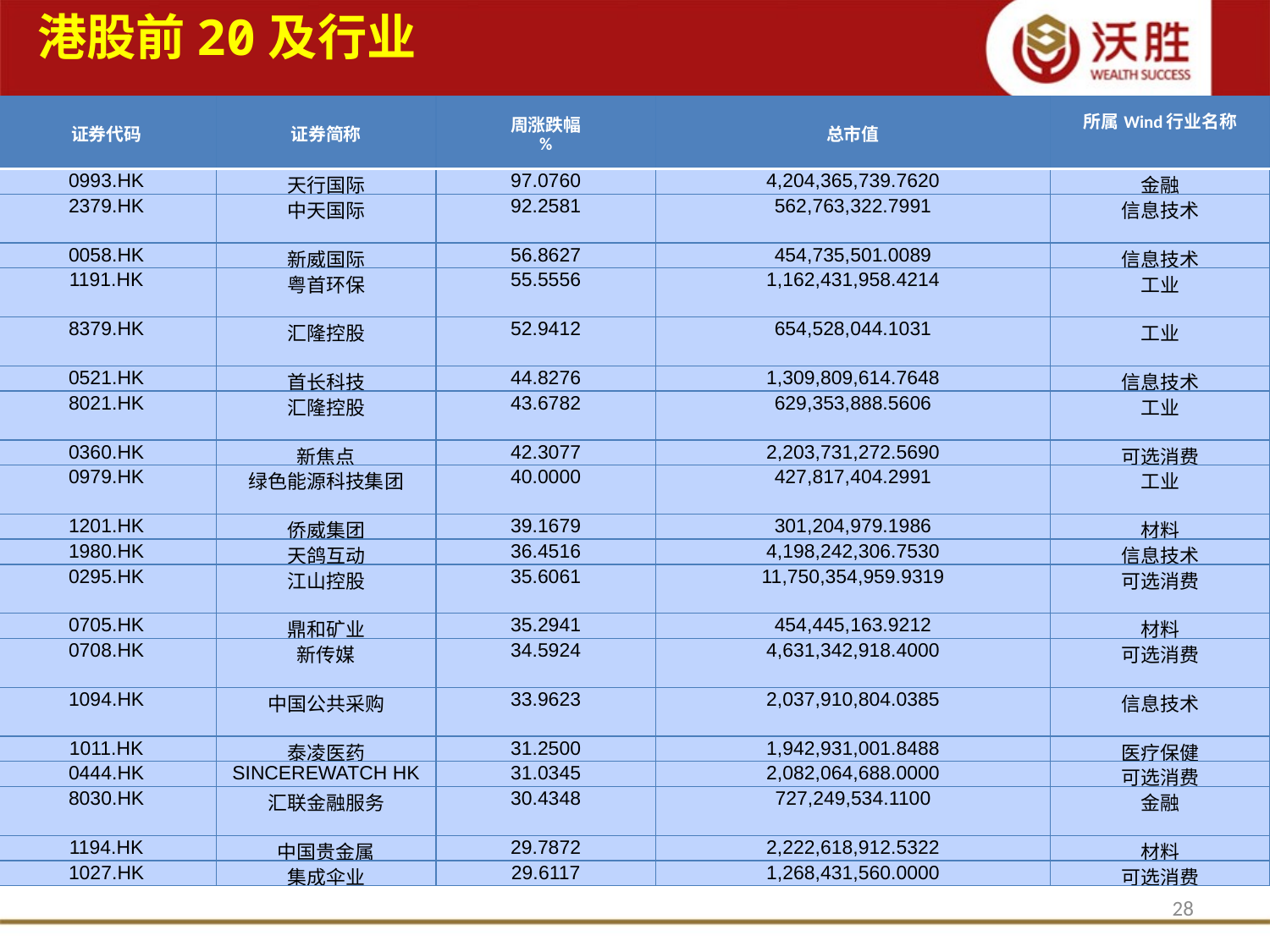

港股前20及行业

| 证券代码 | 证券简称 | 周涨跌幅 % | 总市值 | 所属Wind行业名称 |
| --- | --- | --- | --- | --- |
| 0993.HK | 天行国际 | 97.0760 | 4,204,365,739.7620 | 金融 |
| 2379.HK | 中天国际 | 92.2581 | 562,763,322.7991 | 信息技术 |
| 0058.HK | 新威国际 | 56.8627 | 454,735,501.0089 | 信息技术 |
| 1191.HK | 粤首环保 | 55.5556 | 1,162,431,958.4214 | 工业 |
| 8379.HK | 汇隆控股 | 52.9412 | 654,528,044.1031 | 工业 |
| 0521.HK | 首长科技 | 44.8276 | 1,309,809,614.7648 | 信息技术 |
| 8021.HK | 汇隆控股 | 43.6782 | 629,353,888.5606 | 工业 |
| 0360.HK | 新焦点 | 42.3077 | 2,203,731,272.5690 | 可选消费 |
| 0979.HK | 绿色能源科技集团 | 40.0000 | 427,817,404.2991 | 工业 |
| 1201.HK | 侨威集团 | 39.1679 | 301,204,979.1986 | 材料 |
| 1980.HK | 天鸽互动 | 36.4516 | 4,198,242,306.7530 | 信息技术 |
| 0295.HK | 江山控股 | 35.6061 | 11,750,354,959.9319 | 可选消费 |
| 0705.HK | 鼎和矿业 | 35.2941 | 454,445,163.9212 | 材料 |
| 0708.HK | 新传媒 | 34.5924 | 4,631,342,918.4000 | 可选消费 |
| 1094.HK | 中国公共采购 | 33.9623 | 2,037,910,804.0385 | 信息技术 |
| 1011.HK | 泰凌医药 | 31.2500 | 1,942,931,001.8488 | 医疗保健 |
| 0444.HK | SINCEREWATCH HK | 31.0345 | 2,082,064,688.0000 | 可选消费 |
| 8030.HK | 汇联金融服务 | 30.4348 | 727,249,534.1100 | 金融 |
| 1194.HK | 中国贵金属 | 29.7872 | 2,222,618,912.5322 | 材料 |
| 1027.HK | 集成伞业 | 29.6117 | 1,268,431,560.0000 | 可选消费 |
28